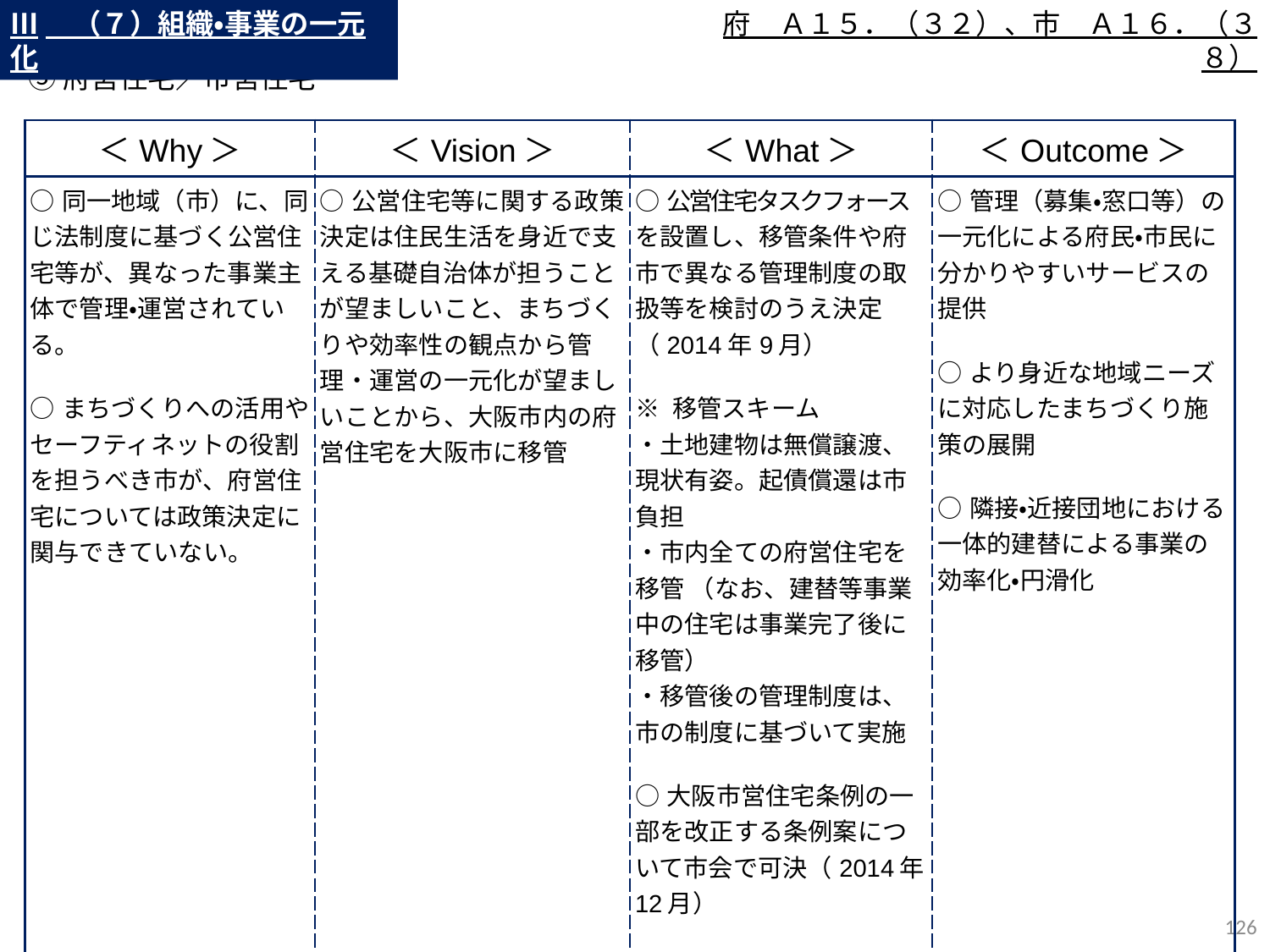

Ⅲ　（７）組織・事業の一元化
府　Ａ１５．（３２）、市　Ａ１６．（３８）
⑤府営住宅／市営住宅
| ＜Why＞ | ＜Vision＞ | ＜What＞ | ＜Outcome＞ |
| --- | --- | --- | --- |
| ○同一地域（市）に、同じ法制度に基づく公営住宅等が、異なった事業主体で管理・運営されている。 ○まちづくりへの活用やセーフティネットの役割を担うべき市が、府営住宅については政策決定に関与できていない。 | ○公営住宅等に関する政策決定は住民生活を身近で支える基礎自治体が担うことが望ましいこと、まちづくりや効率性の観点から管理・運営の一元化が望ましいことから、大阪市内の府営住宅を大阪市に移管 | ○公営住宅タスクフォースを設置し、移管条件や府市で異なる管理制度の取扱等を検討のうえ決定（2014年9月） ※ 移管スキーム ・土地建物は無償譲渡、現状有姿。起債償還は市負担 ・市内全ての府営住宅を移管 （なお、建替等事業中の住宅は事業完了後に移管） ・移管後の管理制度は、市の制度に基づいて実施 ○大阪市営住宅条例の一部を改正する条例案について市会で可決（2014年12月） ○大阪市内の府営住宅を2015年8月以降、順次大阪市へ移管 2015年8月　10,116戸移管2016年4月 　1,239戸移管 2017年4月 　524戸移管 2018年4月 　432戸移管 | ○管理（募集・窓口等）の一元化による府民・市民に分かりやすいサービスの提供 ○より身近な地域ニーズに対応したまちづくり施策の展開 ○隣接・近接団地における一体的建替による事業の効率化・円滑化 |
126